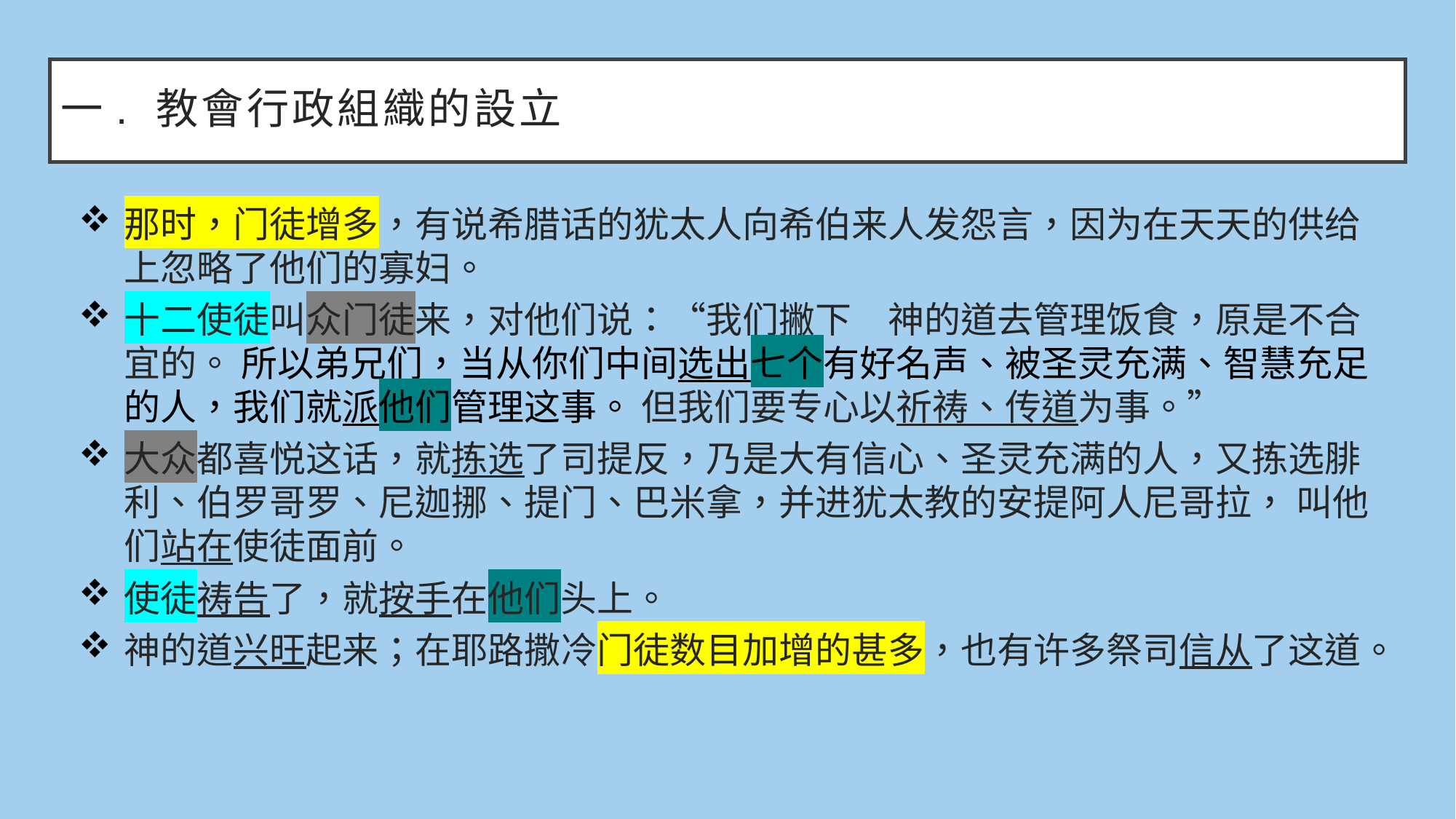

# 一. 教會行政組織的設立
那时，门徒增多，有说希腊话的犹太人向希伯来人发怨言，因为在天天的供给上忽略了他们的寡妇。
十二使徒叫众门徒来，对他们说：“我们撇下　神的道去管理饭食，原是不合宜的。 所以弟兄们，当从你们中间选出七个有好名声、被圣灵充满、智慧充足的人，我们就派他们管理这事。 但我们要专心以祈祷、传道为事。”
大众都喜悦这话，就拣选了司提反，乃是大有信心、圣灵充满的人，又拣选腓利、伯罗哥罗、尼迦挪、提门、巴米拿，并进犹太教的安提阿人尼哥拉， 叫他们站在使徒面前。
使徒祷告了，就按手在他们头上。
神的道兴旺起来；在耶路撒冷门徒数目加增的甚多，也有许多祭司信从了这道。